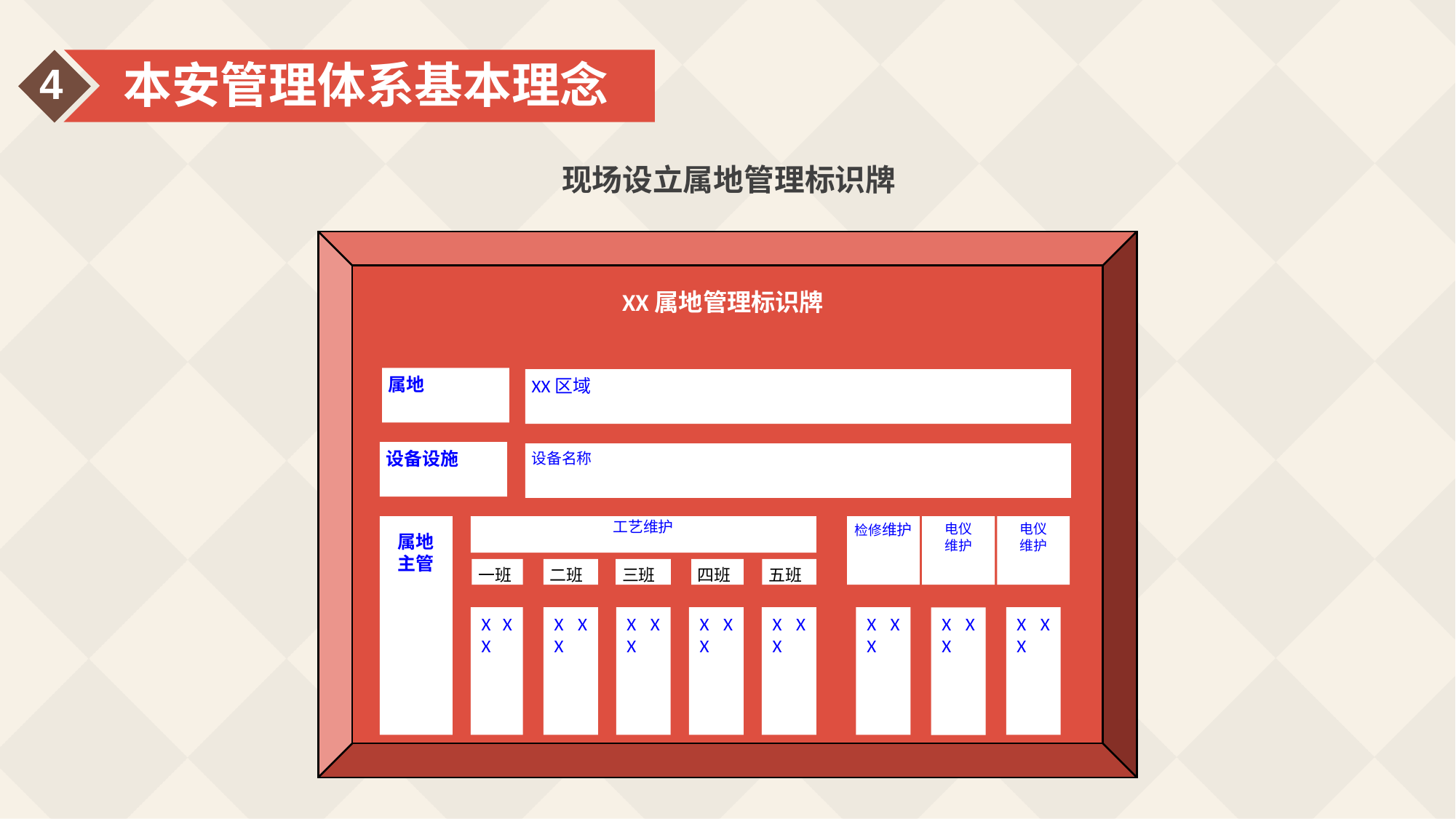

本安管理体系基本理念

4
现场设立属地管理标识牌

XX属地管理标识牌
属地
XX区域
属地名称
设备设施
设备名称
属地主管
工艺维护
检修维护
电仪
维护
电仪
维护
一班
二班
三班
四班
五班
X X X
X X X
X X X
X X X
X X X
X X X
X X X
X X X